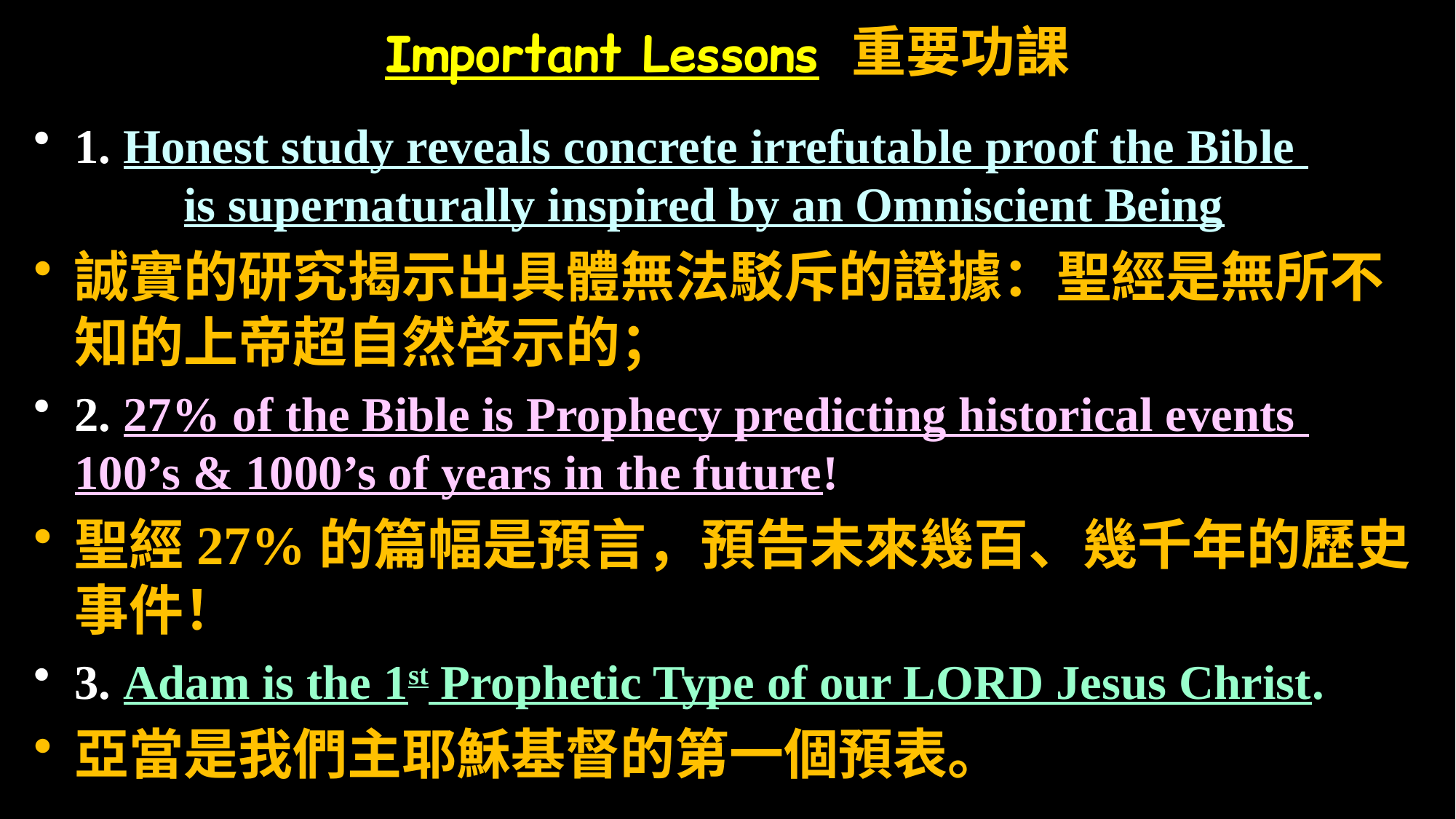

# Important Lessons 重要功課
1. Honest study reveals concrete irrefutable proof the Bible 		is supernaturally inspired by an Omniscient Being
誠實的研究揭示出具體無法駁斥的證據：聖經是無所不知的上帝超自然啓示的；
2. 27% of the Bible is Prophecy predicting historical events 	100’s & 1000’s of years in the future!
聖經27%的篇幅是預言，預告未來幾百、幾千年的歷史事件！
3. Adam is the 1st Prophetic Type of our LORD Jesus Christ.
亞當是我們主耶穌基督的第一個預表。